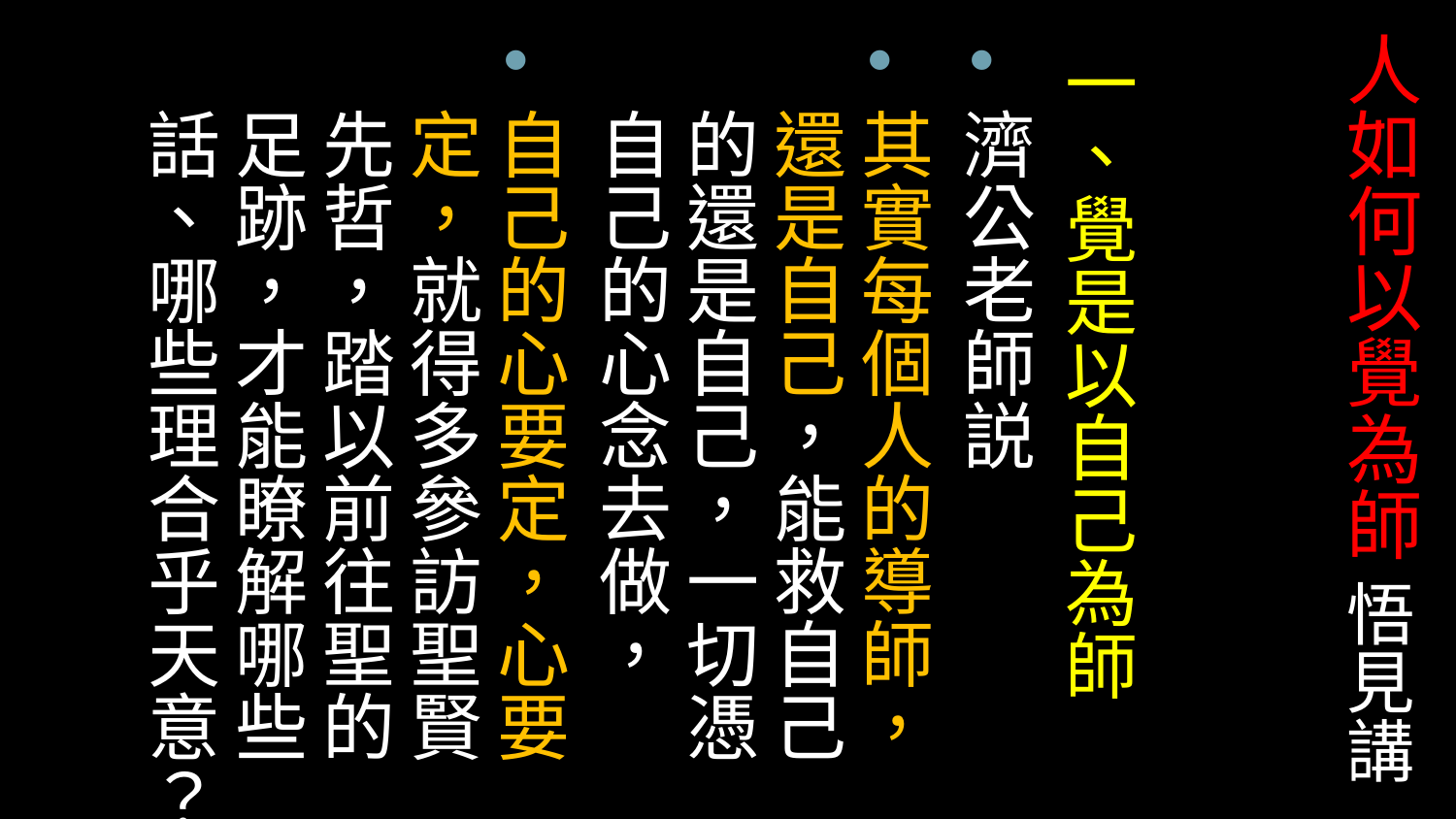

# 人如何以覺為師 悟見講
一、覺是以自己為師
濟公老師説
其實每個人的導師，還是自己，能救自己的還是自己，一切憑自己的心念去做，
自己的心要定，心要定，就得多參訪聖賢先哲，踏以前往聖的足跡，才能瞭解哪些話、哪些理合乎天意？